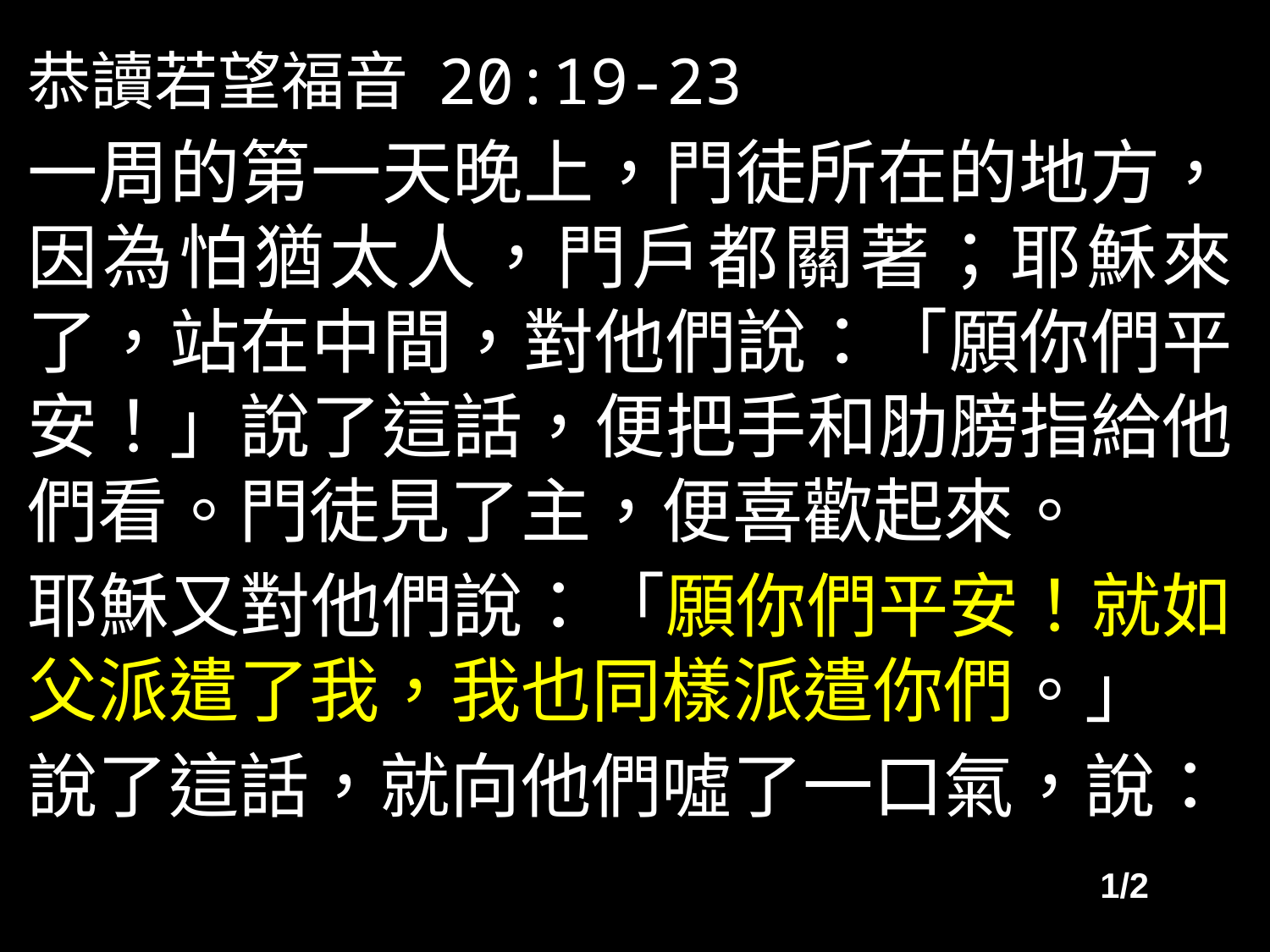

恭讀若望福音 20:19-23
一周的第一天晚上，門徒所在的地方，因為怕猶太人，門戶都關著；耶穌來了，站在中間，對他們說：「願你們平安！」說了這話，便把手和肋膀指給他們看。門徒見了主，便喜歡起來。
耶穌又對他們說：「願你們平安！就如父派遣了我，我也同樣派遣你們。」
說了這話，就向他們噓了一口氣，說：
1/2